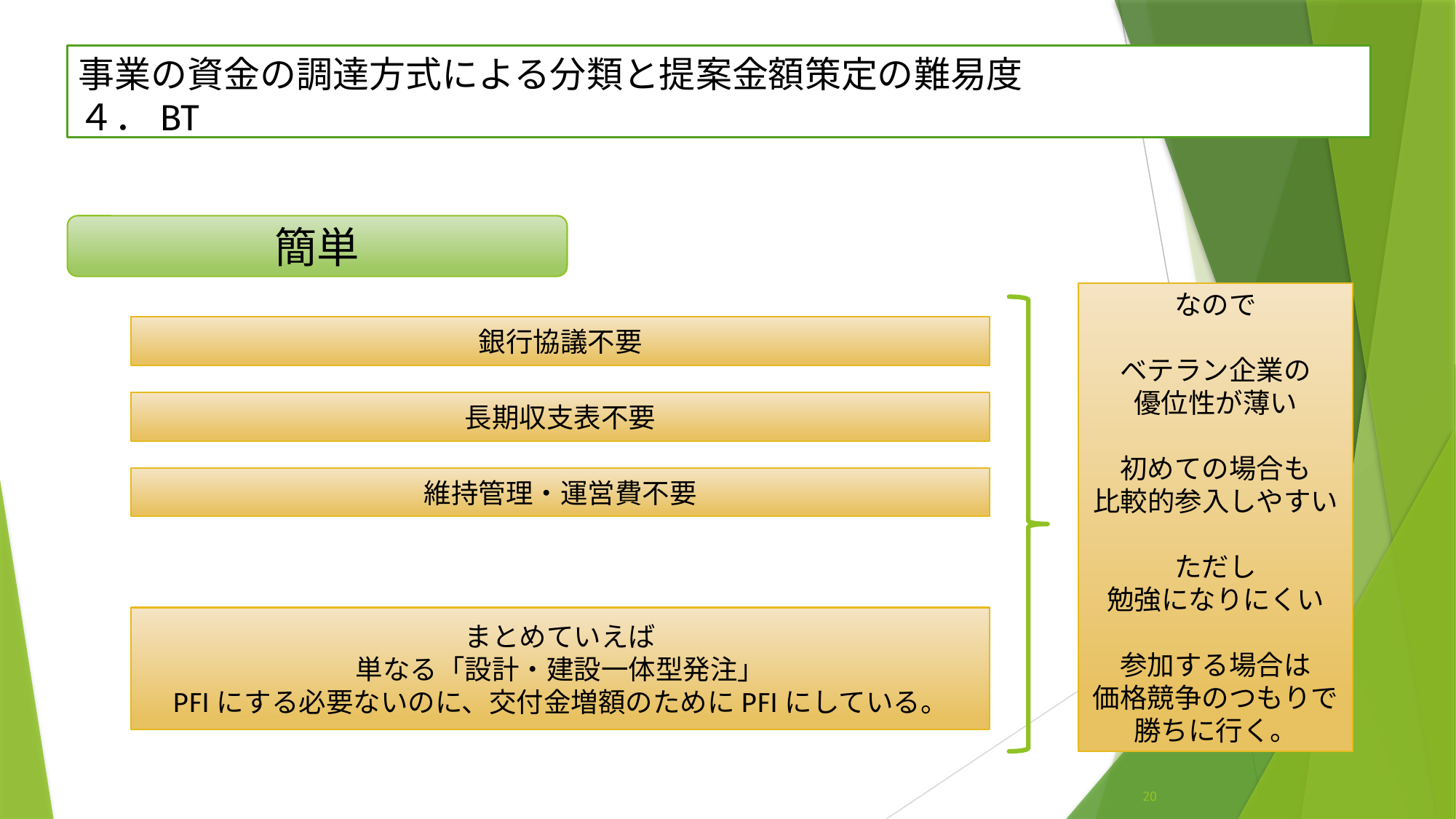

# 事業の資金の調達方式による分類と提案金額策定の難易度 ４．BT
簡単
なので

ベテラン企業の
優位性が薄い

初めての場合も
比較的参入しやすい

ただし
勉強になりにくい

参加する場合は
価格競争のつもりで
勝ちに行く。

銀行協議不要
長期収支表不要
維持管理・運営費不要
まとめていえば
単なる「設計・建設一体型発注」
PFIにする必要ないのに、交付金増額のためにPFIにしている。
20